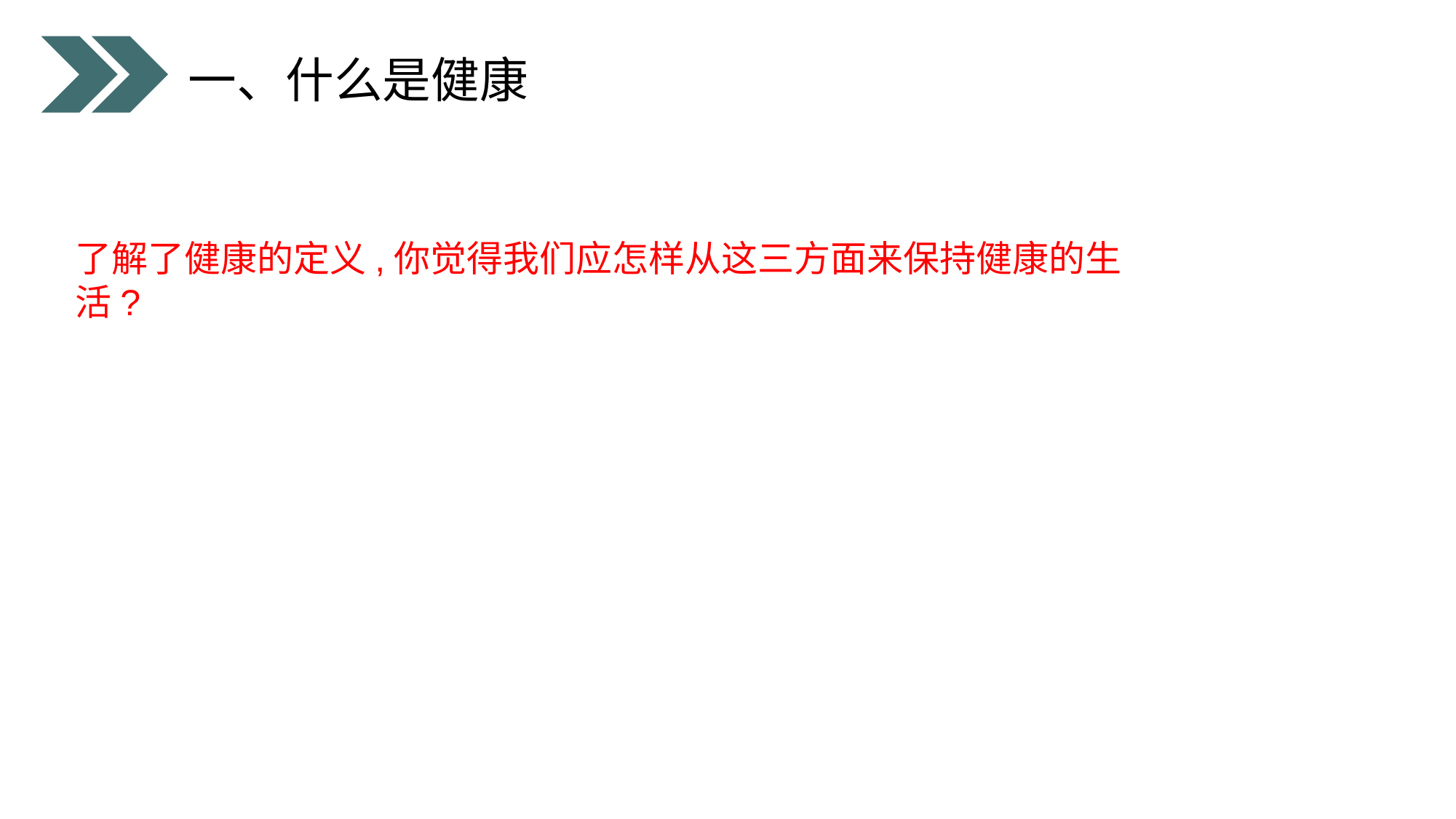

一、什么是健康
了解了健康的定义,你觉得我们应怎样从这三方面来保持健康的生活?